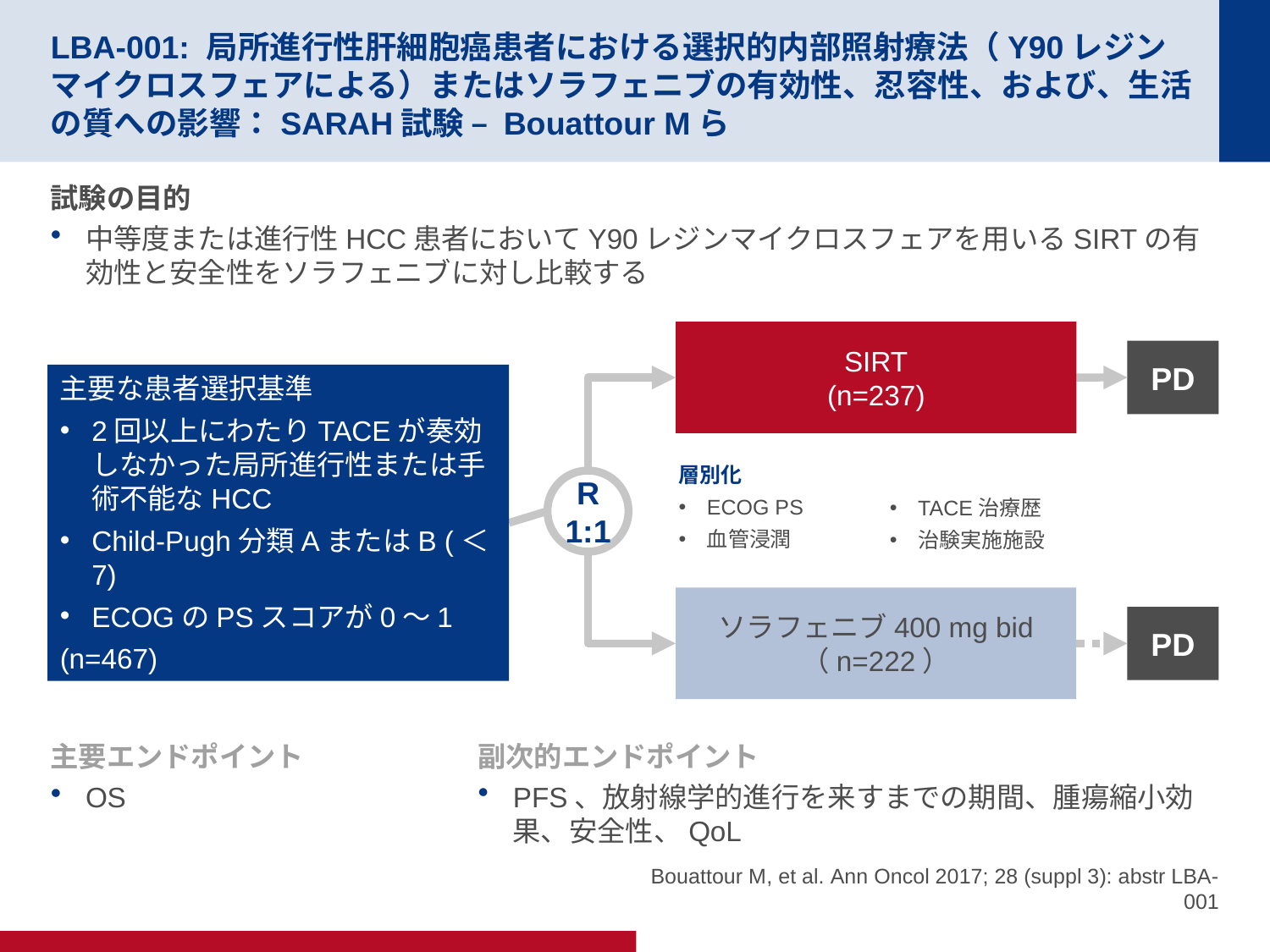

# LBA-001: 局所進行性肝細胞癌患者における選択的内部照射療法（Y90レジンマイクロスフェアによる）またはソラフェニブの有効性、忍容性、および、生活の質への影響：SARAH試験 – Bouattour Mら
試験の目的
中等度または進行性HCC患者においてY90レジンマイクロスフェアを用いるSIRTの有効性と安全性をソラフェニブに対し比較する
SIRT
(n=237)
PD
主要な患者選択基準
2回以上にわたりTACEが奏効しなかった局所進行性または手術不能なHCC
Child-Pugh分類AまたはB (＜7)
ECOGのPSスコアが0～1
(n=467)
層別化
ECOG PS
血管浸潤
R
1:1
TACE治療歴
治験実施施設
ソラフェニブ400 mg bid
（n=222）
PD
主要エンドポイント
OS

副次的エンドポイント
PFS、放射線学的進行を来すまでの期間、腫瘍縮小効果、安全性、QoL

Bouattour M, et al. Ann Oncol 2017; 28 (suppl 3): abstr LBA-001